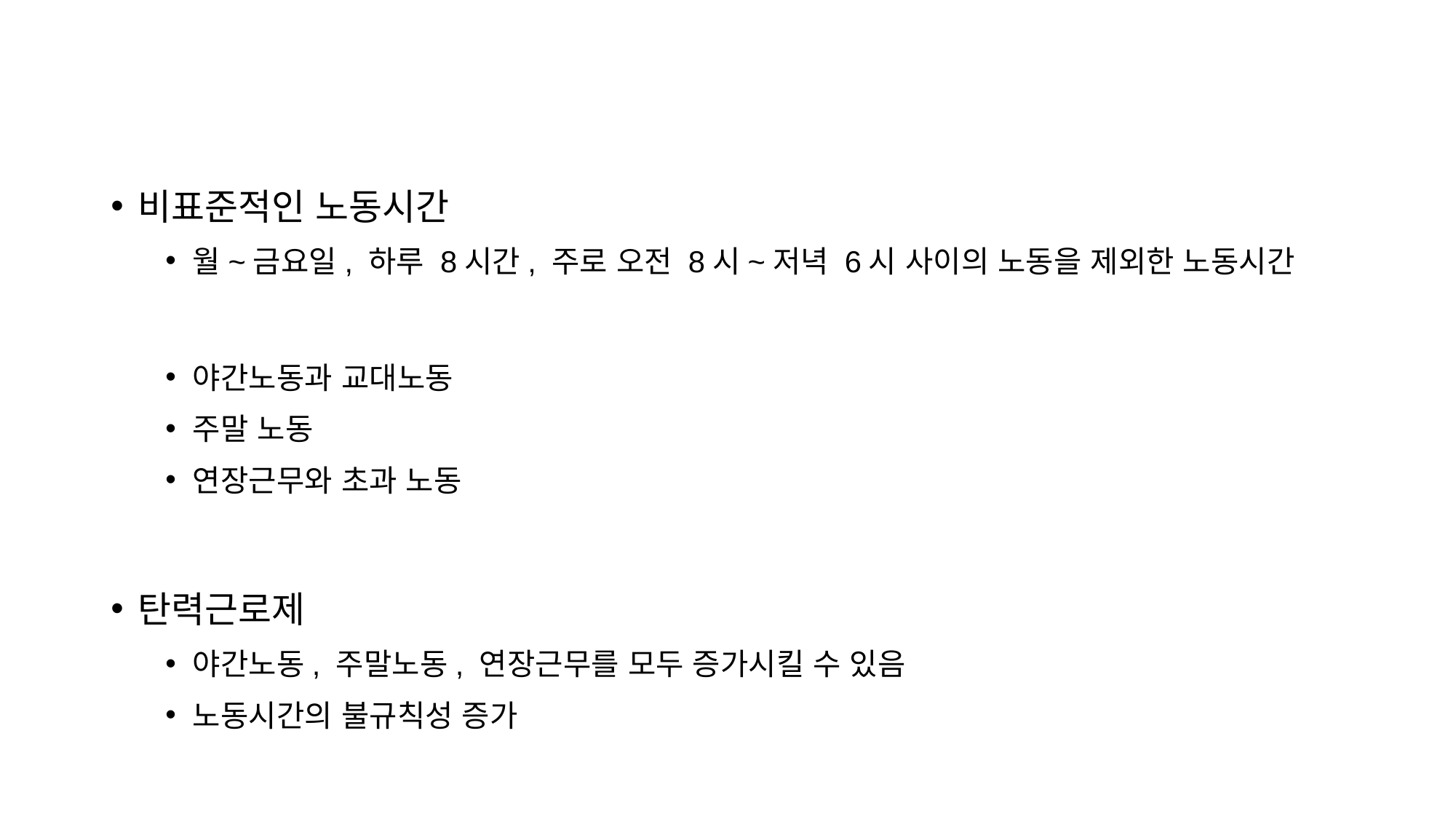

#
비표준적인 노동시간
월~금요일, 하루 8시간, 주로 오전 8시~저녁 6시 사이의 노동을 제외한 노동시간

야간노동과 교대노동
주말 노동
연장근무와 초과 노동

탄력근로제
야간노동, 주말노동, 연장근무를 모두 증가시킬 수 있음
노동시간의 불규칙성 증가